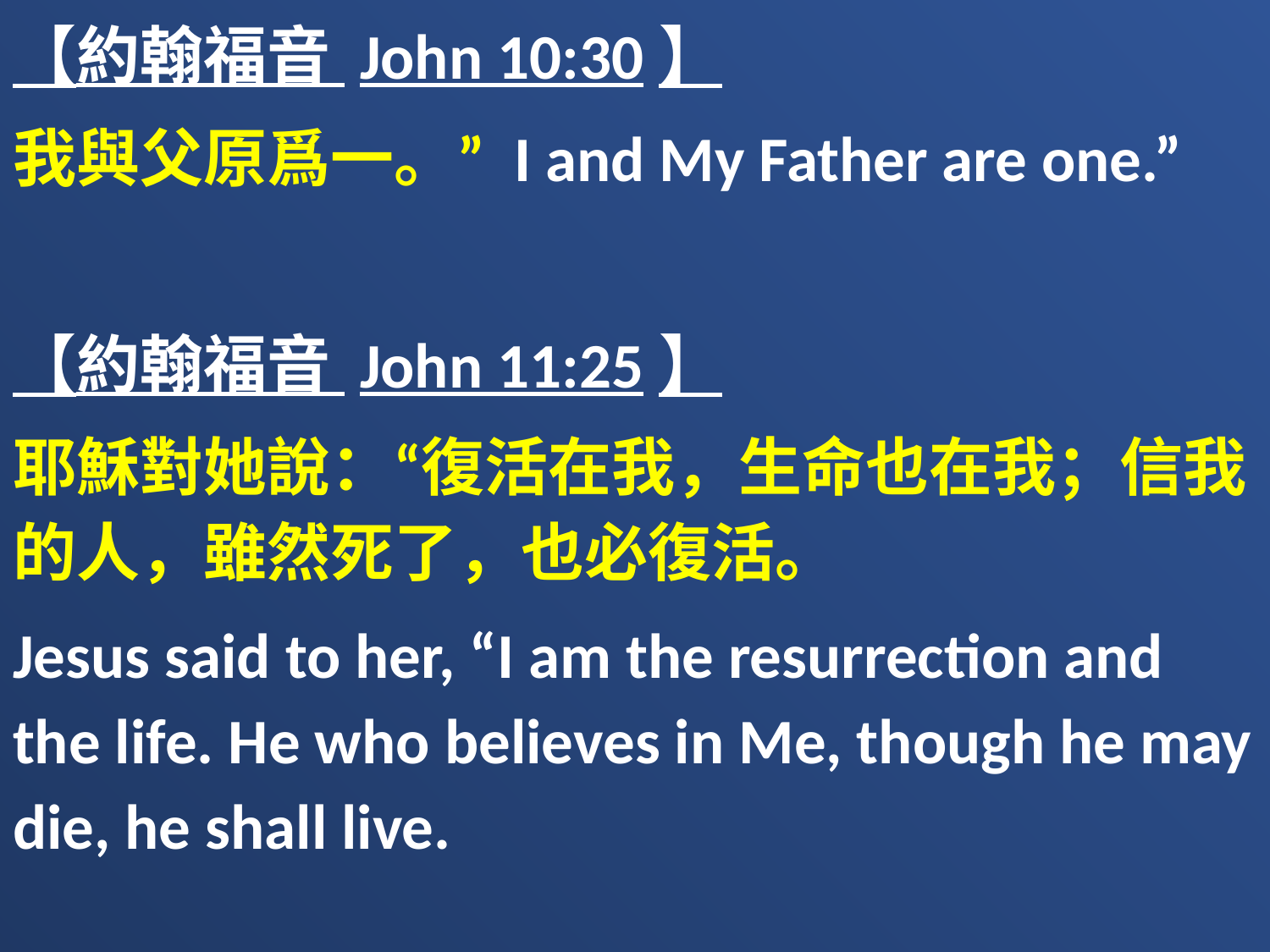

【約翰福音 John 10:30】
我與父原爲一。” I and My Father are one.”

【約翰福音 John 11:25】
耶穌對她說：“復活在我，生命也在我；信我的人，雖然死了，也必復活。
Jesus said to her, “I am the resurrection and the life. He who believes in Me, though he may die, he shall live.